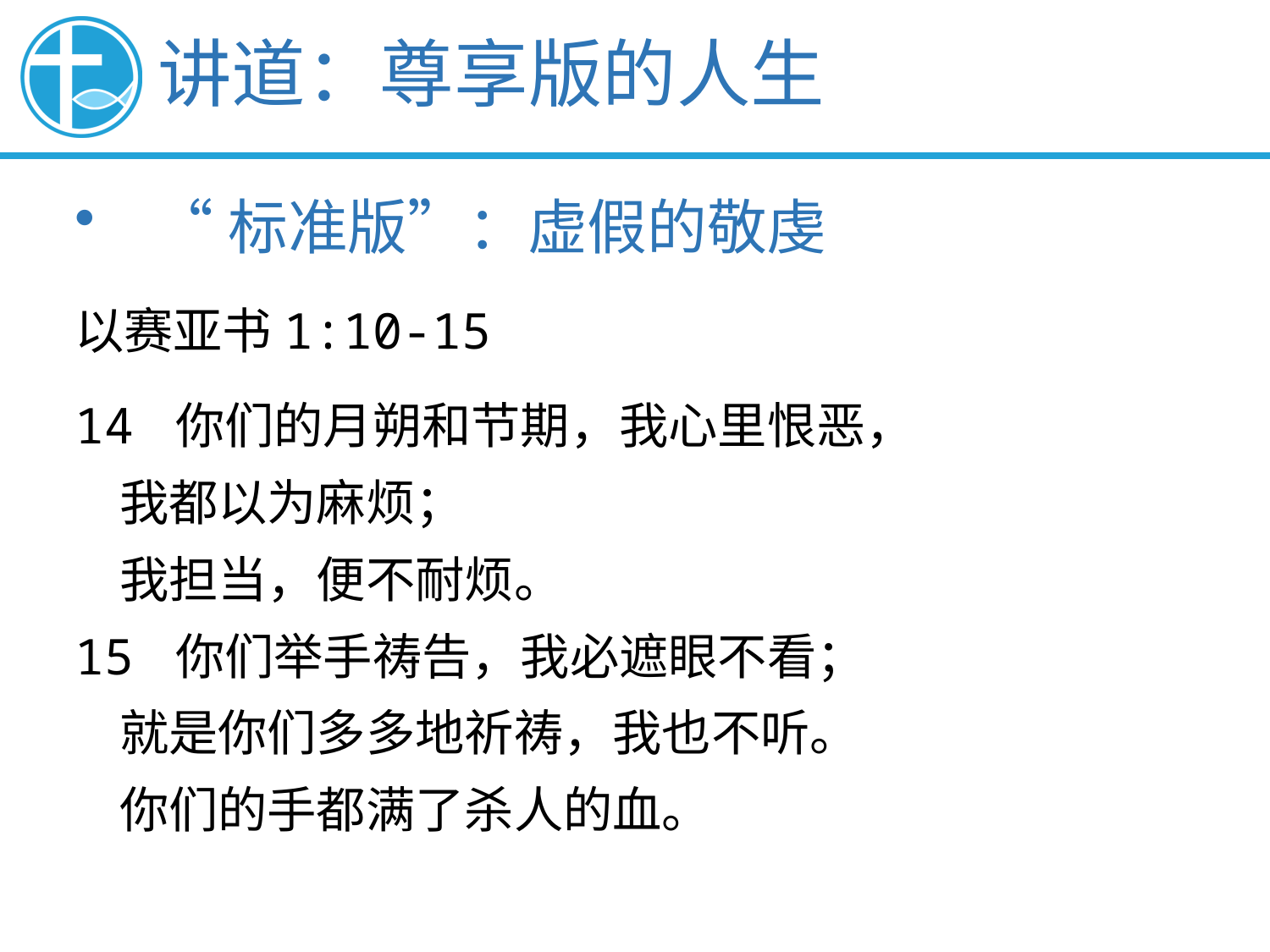

讲道：尊享版的人生
“标准版”：虚假的敬虔
以赛亚书1:10-15
14 你们的月朔和节期，我心里恨恶，
   我都以为麻烦；
   我担当，便不耐烦。
15 你们举手祷告，我必遮眼不看；
   就是你们多多地祈祷，我也不听。
   你们的手都满了杀人的血。